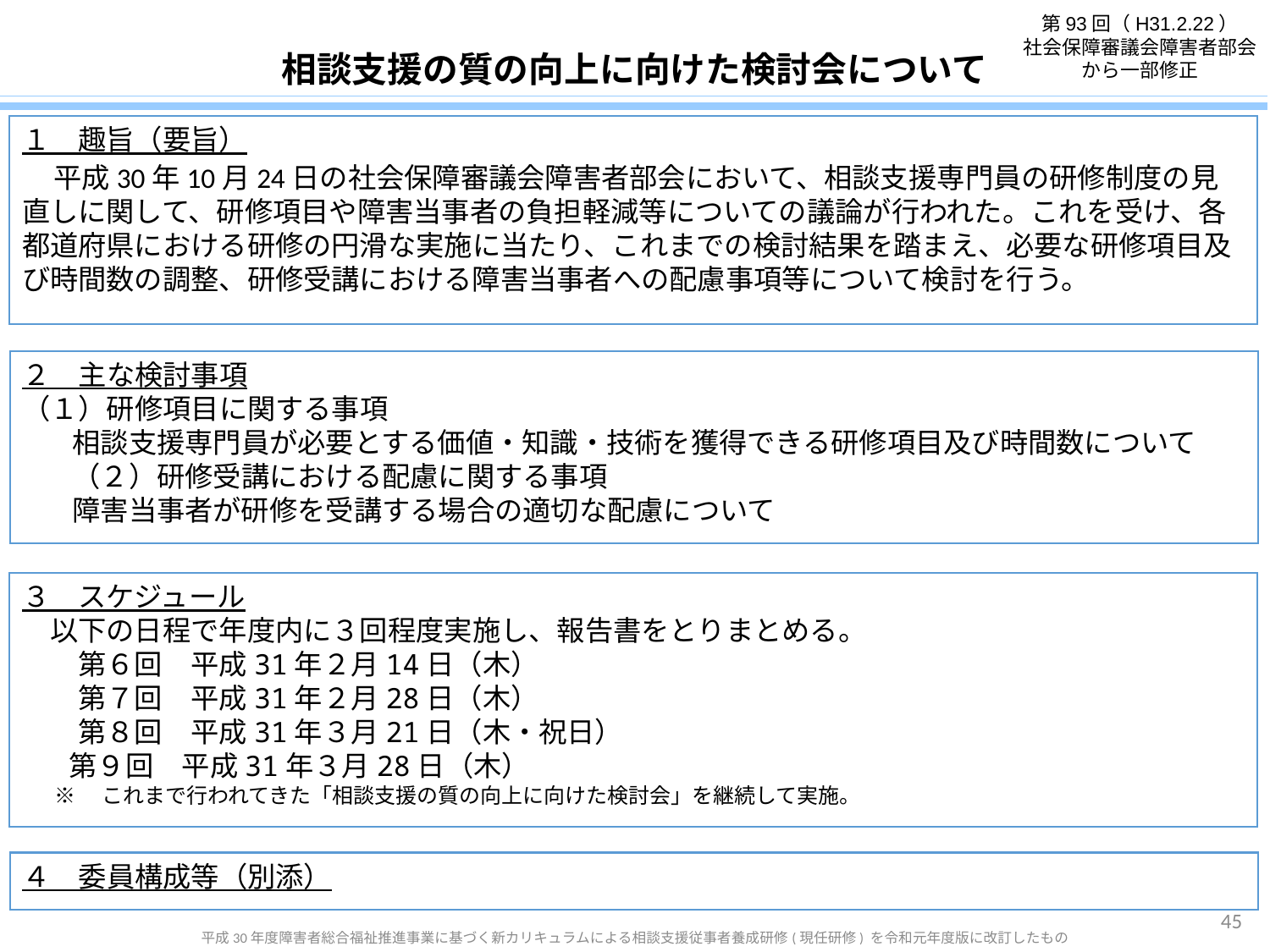

第93回（H31.2.22）
社会保障審議会障害者部会
から一部修正
相談支援の質の向上に向けた検討会について
１　趣旨（要旨）
　平成30年10月24日の社会保障審議会障害者部会において、相談支援専門員の研修制度の見直しに関して、研修項目や障害当事者の負担軽減等についての議論が行われた。これを受け、各都道府県における研修の円滑な実施に当たり、これまでの検討結果を踏まえ、必要な研修項目及び時間数の調整、研修受講における障害当事者への配慮事項等について検討を行う。
２　主な検討事項
（１）研修項目に関する事項
相談支援専門員が必要とする価値・知識・技術を獲得できる研修項目及び時間数について
（２）研修受講における配慮に関する事項
障害当事者が研修を受講する場合の適切な配慮について
３　スケジュール
　以下の日程で年度内に３回程度実施し、報告書をとりまとめる。
　　第６回　平成31年２月14日（木）
　　第７回　平成31年２月28日（木）
　　第８回　平成31年３月21日（木・祝日）
　   第９回　平成31年３月28日（木）
       ※　これまで行われてきた「相談支援の質の向上に向けた検討会」を継続して実施。

４　委員構成等（別添）

45
平成30年度障害者総合福祉推進事業に基づく新カリキュラムによる相談支援従事者養成研修(現任研修) を令和元年度版に改訂したもの